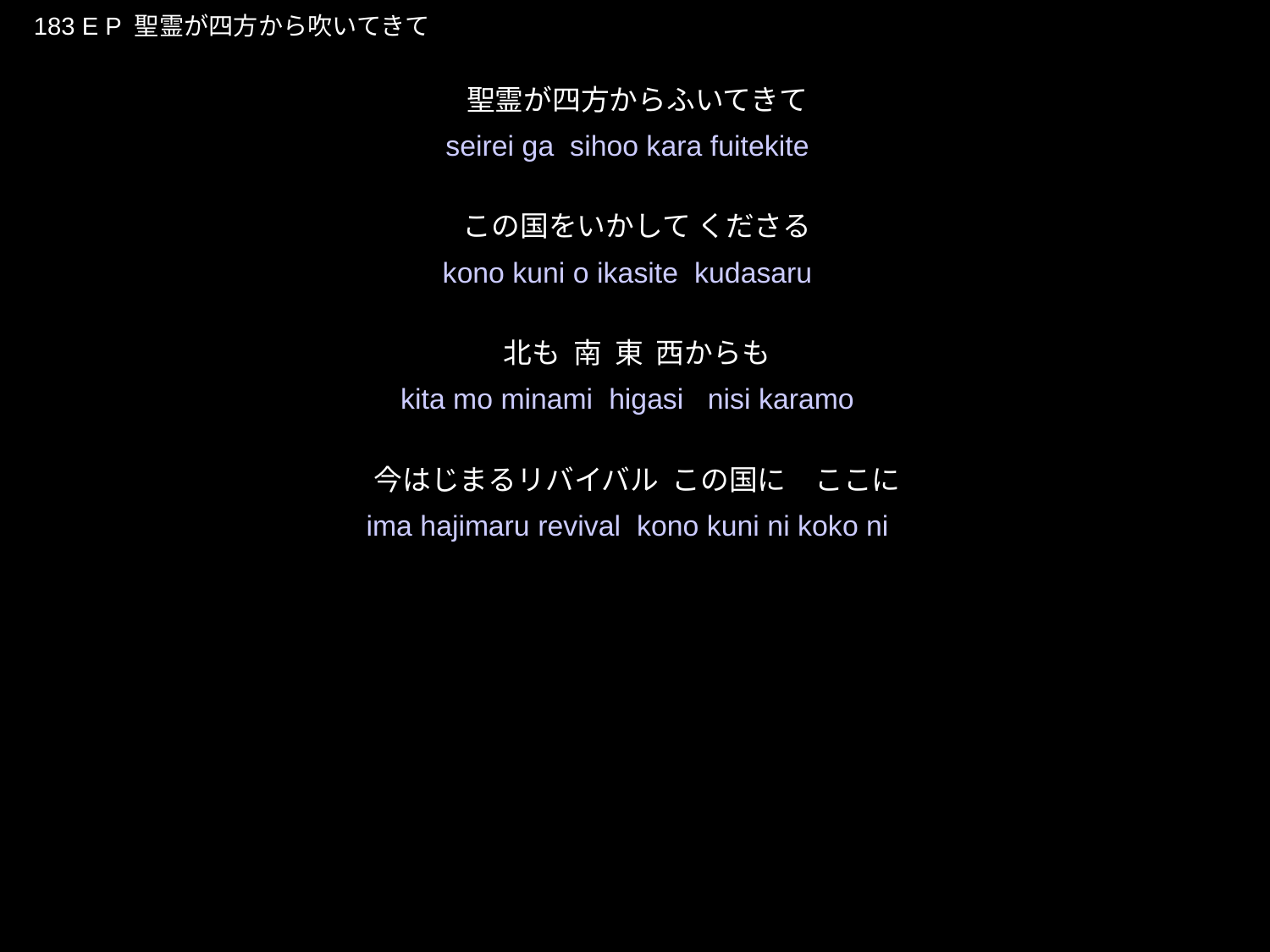

せいれいがしほうからふいてきて
★P
183 E P 聖霊が四方から吹いてきて
聖霊が四方からふいてきて
この国をいかして くださる
北も  南  東  西からも
今はじまるリバイバル  この国に　ここに
★５
seirei ga  sihoo kara fuitekite
kono kuni o ikasite  kudasaru
kita mo minami  higasi   nisi karamo
ima hajimaru revival  kono kuni ni koko ni